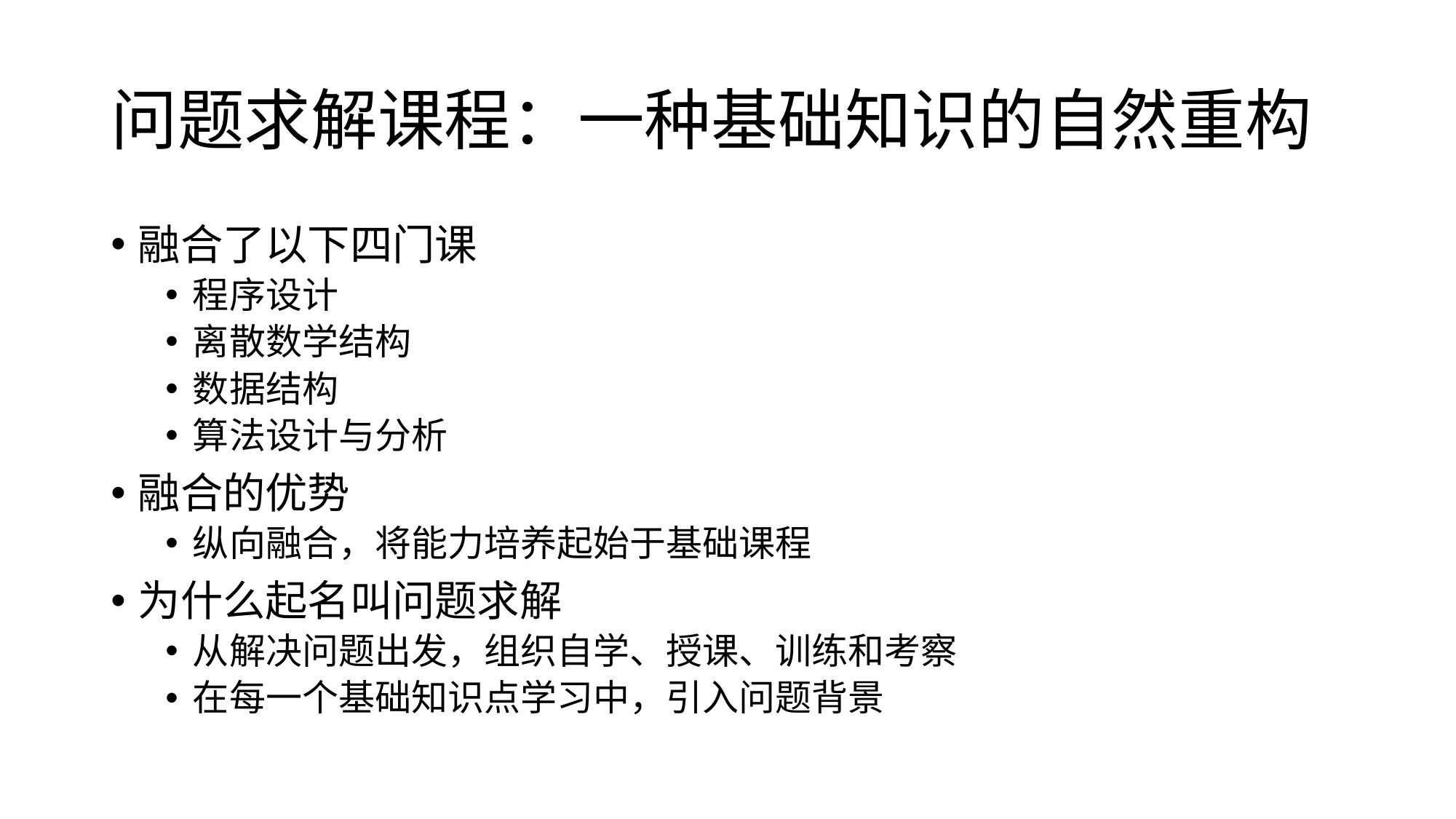

# 问题求解课程：一种基础知识的自然重构
融合了以下四门课
程序设计
离散数学结构
数据结构
算法设计与分析
融合的优势
纵向融合，将能力培养起始于基础课程
为什么起名叫问题求解
从解决问题出发，组织自学、授课、训练和考察
在每一个基础知识点学习中，引入问题背景